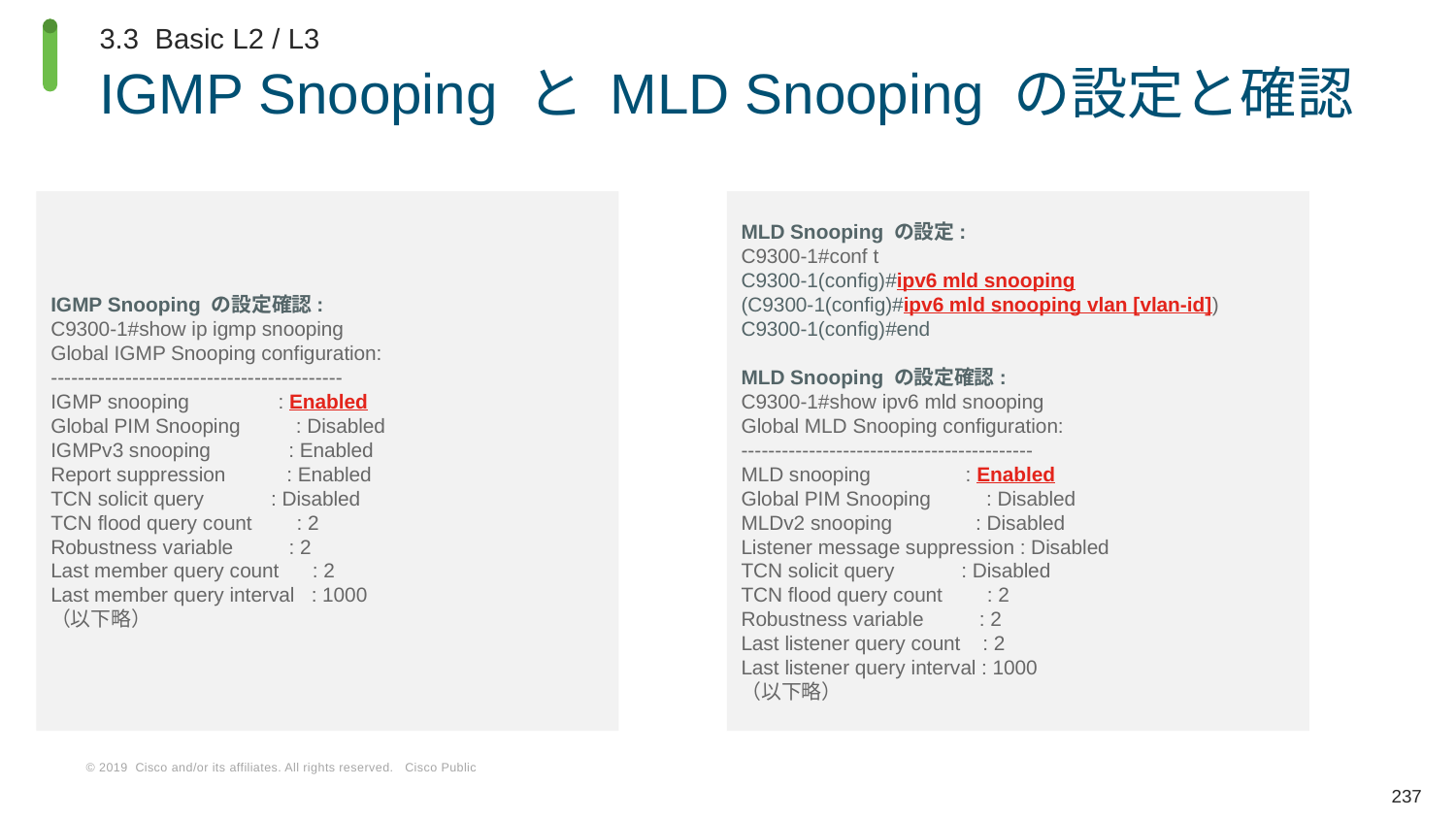

3.3  Basic L2 / L3
# IGMP Snooping と MLD Snooping の設定と確認
IGMP Snooping の設定確認:
C9300-1#show ip igmp snooping
Global IGMP Snooping configuration:
-------------------------------------------
IGMP snooping                : Enabled
Global PIM Snooping          : Disabled
IGMPv3 snooping              : Enabled
Report suppression           : Enabled
TCN solicit query            : Disabled
TCN flood query count        : 2
Robustness variable          : 2
Last member query count      : 2
Last member query interval   : 1000
（以下略）
MLD Snooping の設定:
C9300-1#conf t
C9300-1(config)#ipv6 mld snooping
(C9300-1(config)#ipv6 mld snooping vlan [vlan-id])
C9300-1(config)#end

MLD Snooping の設定確認:
C9300-1#show ipv6 mld snooping
Global MLD Snooping configuration:
-------------------------------------------
MLD snooping                 : Enabled
Global PIM Snooping          : Disabled
MLDv2 snooping               : Disabled
Listener message suppression : Disabled
TCN solicit query            : Disabled
TCN flood query count        : 2
Robustness variable          : 2
Last listener query count    : 2
Last listener query interval : 1000
（以下略）
237